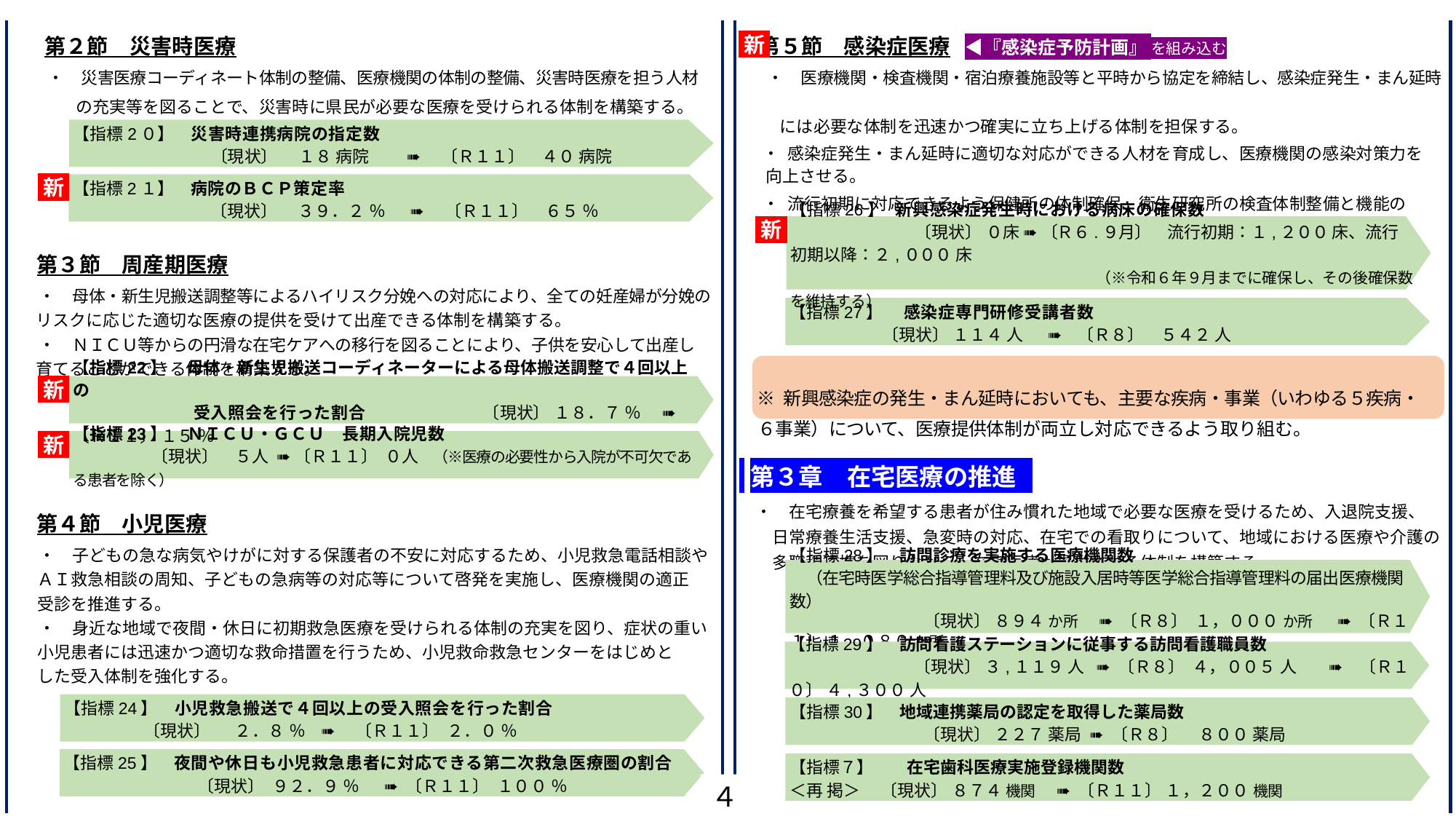

第５節　感染症医療   ◀『感染症予防計画』 を組み込む
  　・　医療機関・検査機関・宿泊療養施設等と平時から協定を締結し、感染症発生・まん延時
　  　には必要な体制を迅速かつ確実に立ち上げる体制を担保する。
　  ・  感染症発生・まん延時に適切な対応ができる人材を育成し、医療機関の感染対策力を
      向上させる。
　  ・  流行初期に対応できるよう保健所の体制確保、衛生研究所の検査体制整備と機能の
      強化に取り組む。

　※  新興感染症の発生・まん延時においても、主要な疾病・事業（いわゆる５疾病・
    ６事業）について、医療提供体制が両立し対応できるよう取り組む。
 第３章　在宅医療の推進
　・　在宅療養を希望する患者が住み慣れた地域で必要な医療を受けるため、入退院支援、
　　日常療養生活支援、急変時の対応、在宅での看取りについて、地域における医療や介護の
　　多職種連携を図りながら、在宅医療が提供される体制を構築する。

 　 第２節　災害時医療
　　 ・　災害医療コーディネート体制の整備、医療機関の体制の整備、災害時医療を担う人材
　　　　の充実等を図ることで、災害時に県民が必要な医療を受けられる体制を構築する。

　 第３節　周産期医療
  　・　母体・新生児搬送調整等によるハイリスク分娩への対応により、全ての妊産婦が分娩の
      リスクに応じた適切な医療の提供を受けて出産できる体制を構築する。
  　・　ＮＩＣＵ等からの円滑な在宅ケアへの移行を図ることにより、子供を安心して出産し
      育てることができる体制を構築する。

　 第４節　小児医療
  　・　子どもの急な病気やけがに対する保護者の不安に対応するため、小児救急電話相談や
      ＡＩ救急相談の周知、子どもの急病等の対応等について啓発を実施し、医療機関の適正
      受診を推進する。
  　・　身近な地域で夜間・休日に初期救急医療を受けられる体制の充実を図り、症状の重い
      小児患者には迅速かつ適切な救命措置を行うため、小児救命救急センターをはじめと
      した受入体制を強化する。
新
【指標2０】　災害時連携病院の指定数
　　　　　　　 　〔現状〕　 １８ 病院　 　➠ 　〔Ｒ１１〕　４０ 病院
新
【指標2１】　病院のＢＣＰ策定率
　　　　　　　 　〔現状〕　 ３９．２ ％ 　 ➠ 　〔Ｒ１１〕　６５ ％
【指標26】   新興感染症発生時における病床の確保数
　　　　  　　　〔現状〕 ０床 ➠ 〔Ｒ６.９月〕　流行初期：１,２００ 床、流行初期以降：２,０００ 床
 　　　　　　　　　　　　　　　　　　（※令和６年９月までに確保し、その後確保数を維持する）
新
【指標27】　 感染症専門研修受講者数
          　　　〔現状〕 １１４ 人 　 ➠    〔Ｒ８〕　５４２ 人

新
【指標22】　 母体・新生児搬送コーディネーターによる母体搬送調整で４回以上の
　　　　　　　受入照会を行った割合　　　　　　　〔現状〕 １８．７ ％　 ➠ 〔Ｒ１１〕 １５ ％
【指標23】　 ＮＩＣＵ・ＧＣＵ　長期入院児数
　　　   　〔現状〕　５人  ➠ 〔Ｒ１１〕  ０人　（※医療の必要性から入院が不可欠である患者を除く）
新
【指標28】　訪問診療を実施する医療機関数
　（在宅時医学総合指導管理料及び施設入居時等医学総合指導管理料の届出医療機関数）
　　　　　　　　〔現状〕 ８９４ か所　 ➠  〔Ｒ８〕  １，０００ か所　  ➠  〔Ｒ１１〕 １，０８０ か所
【指標29】　訪問看護ステーションに従事する訪問看護職員数
　　　　　　  　〔現状〕 ３,１１９ 人   ➠  〔Ｒ８〕  ４，００５ 人　    ➠　〔Ｒ１０〕 ４,３００ 人
【指標30】　地域連携薬局の認定を取得した薬局数
　　　　　　　　〔現状〕 ２２７ 薬局  ➠  〔Ｒ８〕　 ８００ 薬局
【指標７】　　在宅歯科医療実施登録機関数
＜再 掲＞　 〔現状〕 ８７４ 機関 　➠  〔Ｒ１１〕 １，２００ 機関
【指標24】　小児救急搬送で４回以上の受入照会を行った割合
　            　〔現状〕 　 ２．８ ％    ➠ 　〔Ｒ１１〕  ２．０ ％
【指標25】　夜間や休日も小児救急患者に対応できる第二次救急医療圏の割合
　　　　　　　　〔現状〕  ９２．９ ％　  ➠  〔Ｒ１１〕  １００ ％
４